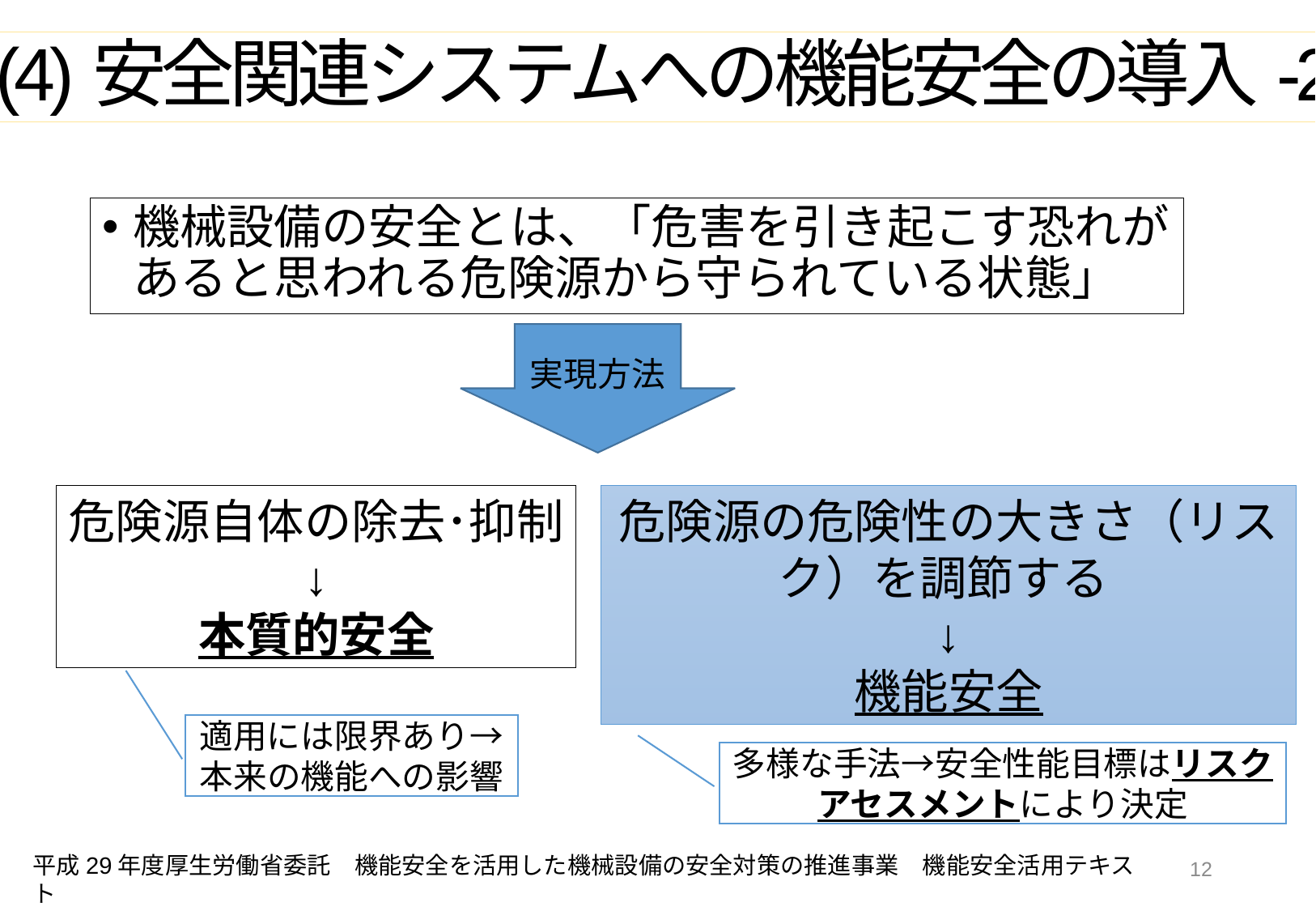

(4)安全関連システムへの機能安全の導入-2
機械設備の安全とは、「危害を引き起こす恐れがあると思われる危険源から守られている状態」

実現方法
危険源自体の除去･抑制
↓
本質的安全
危険源の危険性の大きさ（リスク）を調節する
↓
機能安全
適用には限界あり→本来の機能への影響
多様な手法→安全性能目標はリスクアセスメントにより決定
12
平成29年度厚生労働省委託　機能安全を活用した機械設備の安全対策の推進事業　機能安全活用テキスト